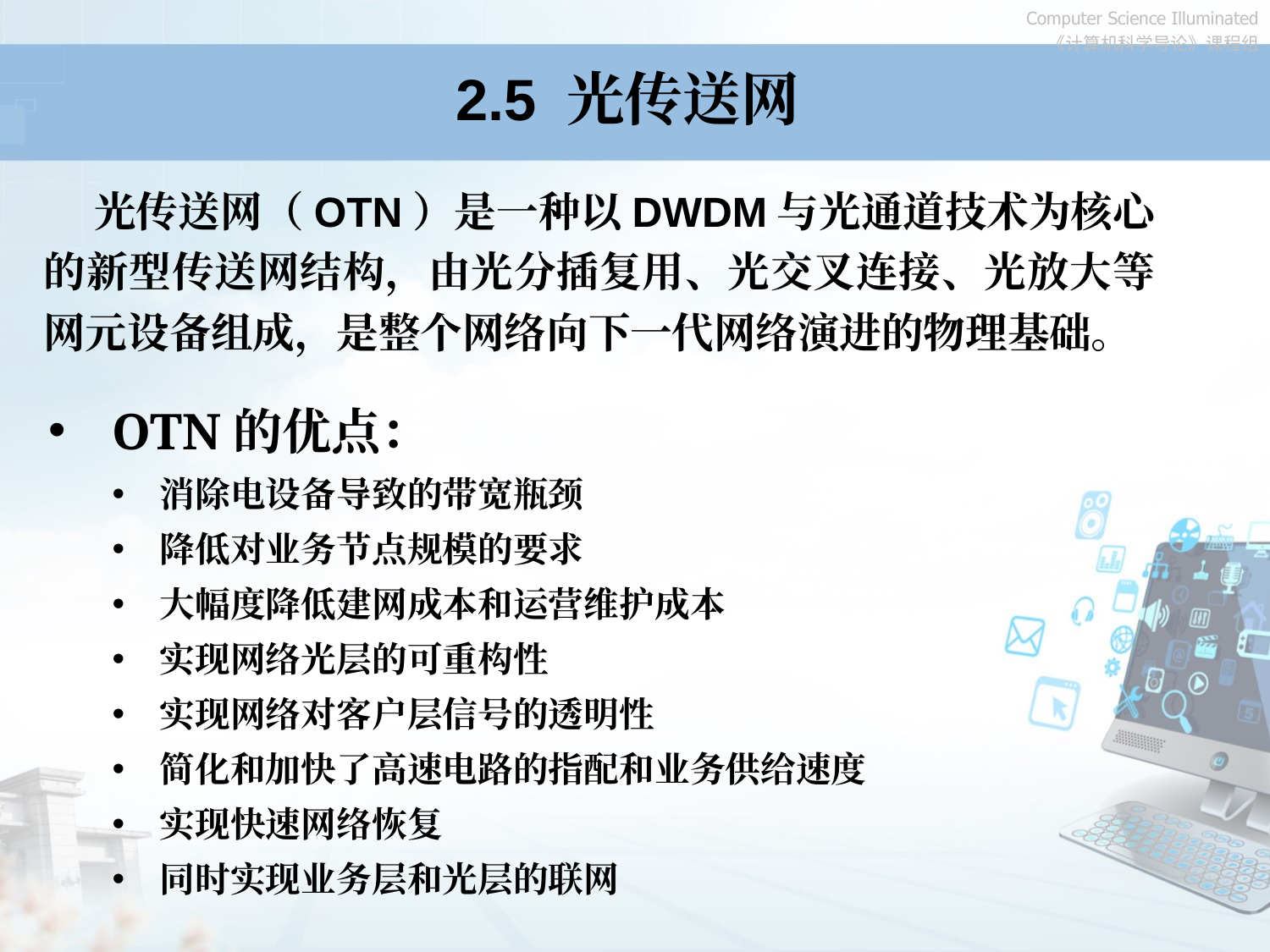

# 2.5 光传送网
      光传送网（OTN）是一种以DWDM与光通道技术为核心的新型传送网结构，由光分插复用、光交叉连接、光放大等网元设备组成，是整个网络向下一代网络演进的物理基础。

OTN的优点：
消除电设备导致的带宽瓶颈
降低对业务节点规模的要求
大幅度降低建网成本和运营维护成本
实现网络光层的可重构性
实现网络对客户层信号的透明性
简化和加快了高速电路的指配和业务供给速度
实现快速网络恢复
同时实现业务层和光层的联网